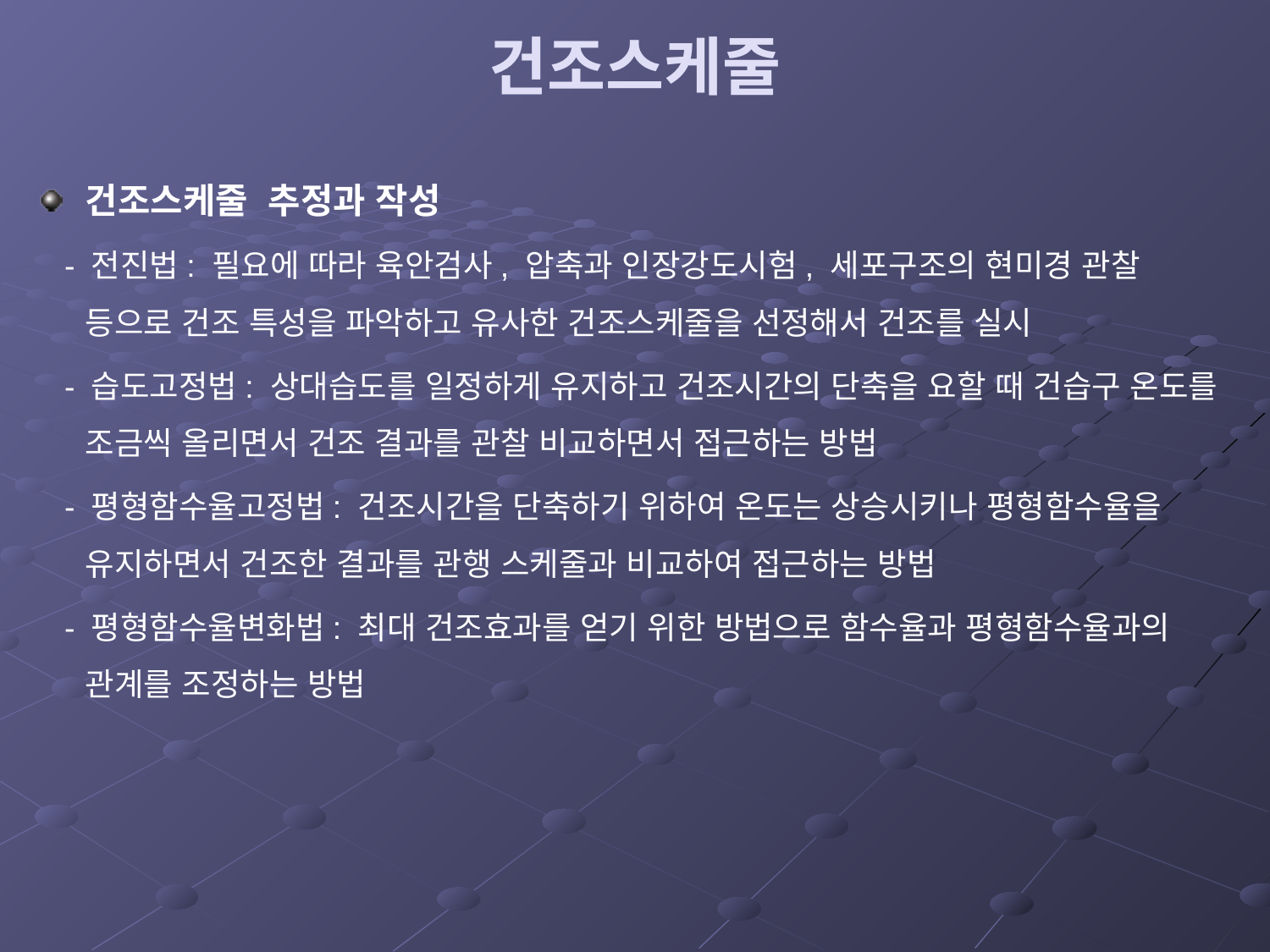

# 건조스케줄
건조스케줄  추정과 작성
   - 전진법: 필요에 따라 육안검사, 압축과 인장강도시험, 세포구조의 현미경 관찰 등으로 건조 특성을 파악하고 유사한 건조스케줄을 선정해서 건조를 실시
   - 습도고정법: 상대습도를 일정하게 유지하고 건조시간의 단축을 요할 때 건습구 온도를 조금씩 올리면서 건조 결과를 관찰 비교하면서 접근하는 방법
   - 평형함수율고정법: 건조시간을 단축하기 위하여 온도는 상승시키나 평형함수율을 유지하면서 건조한 결과를 관행 스케줄과 비교하여 접근하는 방법
   - 평형함수율변화법: 최대 건조효과를 얻기 위한 방법으로 함수율과 평형함수율과의 관계를 조정하는 방법